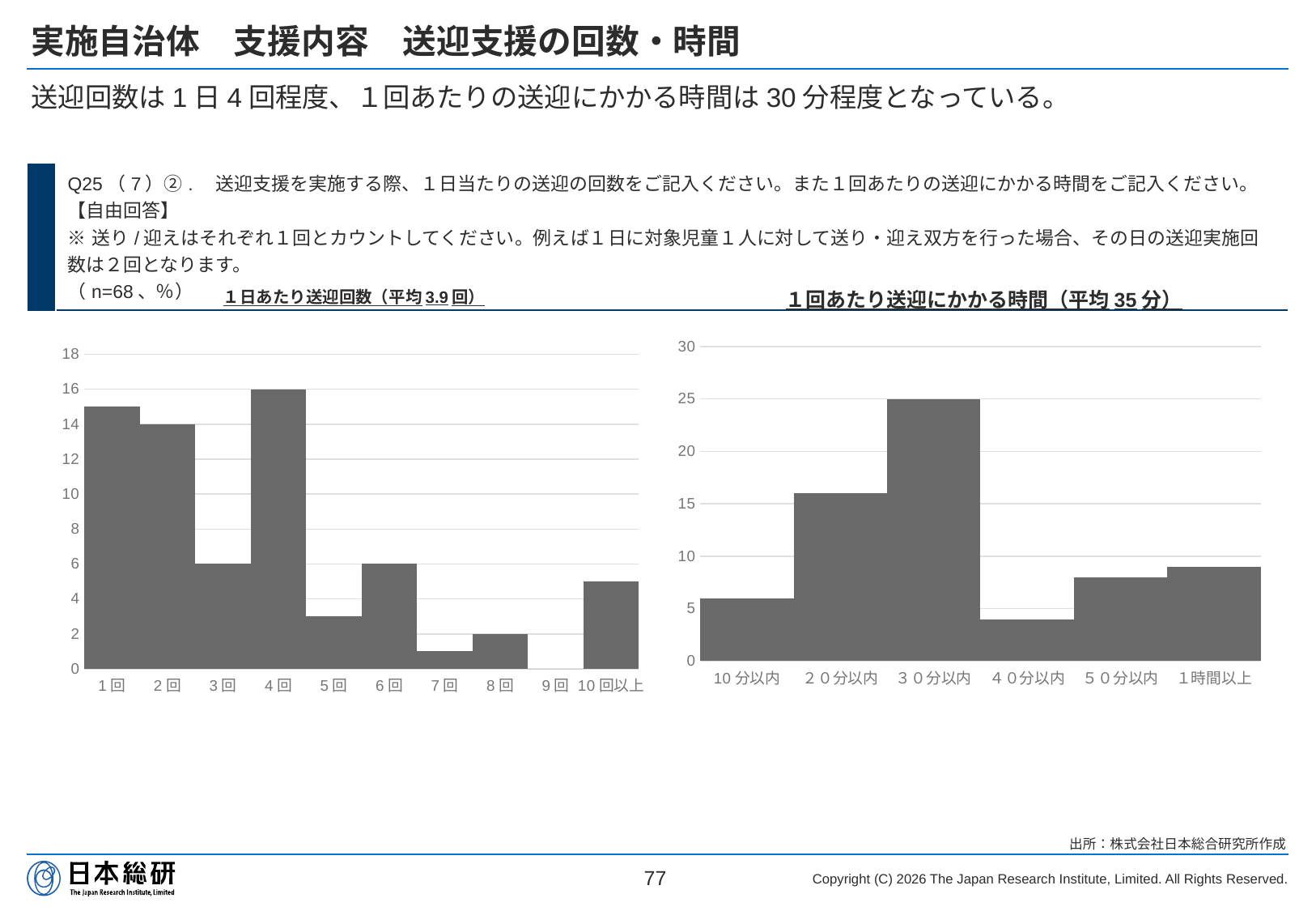

# 実施自治体　支援内容　送迎支援の回数・時間
送迎回数は1日4回程度、１回あたりの送迎にかかる時間は30分程度となっている。
|  | Q25（7）②.　送迎支援を実施する際、１日当たりの送迎の回数をご記入ください。また１回あたりの送迎にかかる時間をご記入ください。【自由回答】 ※送り/迎えはそれぞれ１回とカウントしてください。例えば１日に対象児童１人に対して送り・迎え双方を行った場合、その日の送迎実施回数は２回となります。 （n=68、％） |
| --- | --- |
１日あたり送迎回数（平均3.9回）
１回あたり送迎にかかる時間（平均35分）

### Chart

| Category |  |
|---|---|
| 10分以内 | 6.0 |
| ２０分以内 | 16.0 |
| ３０分以内 | 25.0 |
| ４０分以内 | 4.0 |
| ５０分以内 | 8.0 |
| １時間以上 | 9.0 |

### Chart

| Category | １日当たり送迎回数 |
|---|---|
| 1回 | 15.0 |
| 2回 | 14.0 |
| 3回 | 6.0 |
| 4回 | 16.0 |
| 5回 | 3.0 |
| 6回 | 6.0 |
| 7回 | 1.0 |
| 8回 | 2.0 |
| 9回 | 0.0 |
| 10回以上 | 5.0 |
出所：株式会社日本総合研究所作成